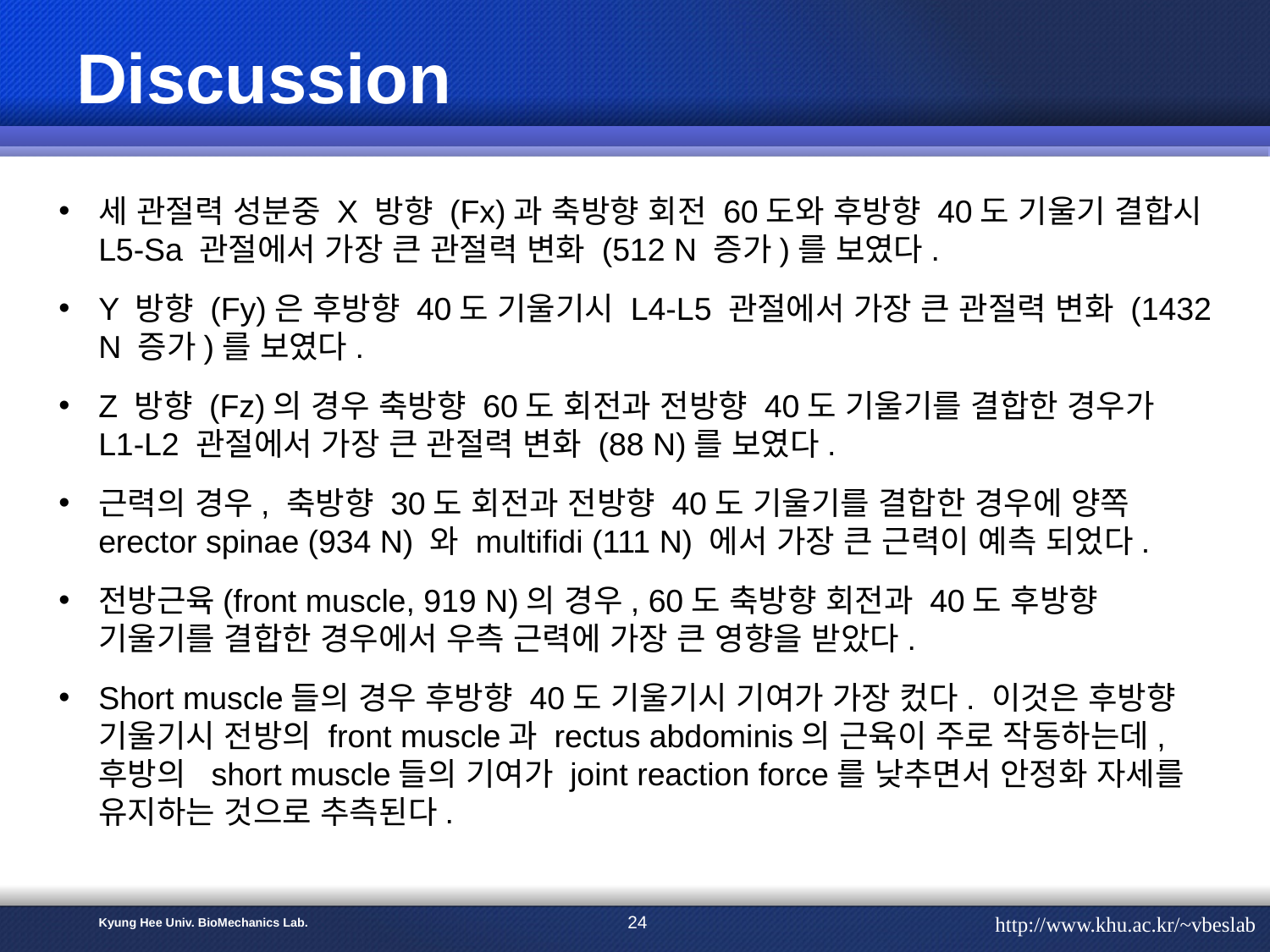

# Discussion
세 관절력 성분중 X 방향 (Fx)과 축방향 회전 60도와 후방향 40도 기울기 결합시 L5-Sa 관절에서 가장 큰 관절력 변화 (512 N 증가)를 보였다.
Y 방향 (Fy)은 후방향 40도 기울기시 L4-L5 관절에서 가장 큰 관절력 변화 (1432 N 증가)를 보였다.
Z 방향 (Fz)의 경우 축방향 60도 회전과 전방향 40도 기울기를 결합한 경우가 L1-L2 관절에서 가장 큰 관절력 변화 (88 N)를 보였다.
근력의 경우, 축방향 30도 회전과 전방향 40도 기울기를 결합한 경우에 양쪽 erector spinae (934 N) 와 multifidi (111 N) 에서 가장 큰 근력이 예측 되었다.
전방근육(front muscle, 919 N)의 경우, 60도 축방향 회전과 40도 후방향 기울기를 결합한 경우에서 우측 근력에 가장 큰 영향을 받았다.
Short muscle들의 경우 후방향 40도 기울기시 기여가 가장 컸다. 이것은 후방향 기울기시 전방의 front muscle과 rectus abdominis의 근육이 주로 작동하는데, 후방의  short muscle들의 기여가 joint reaction force를 낮추면서 안정화 자세를 유지하는 것으로 추측된다.